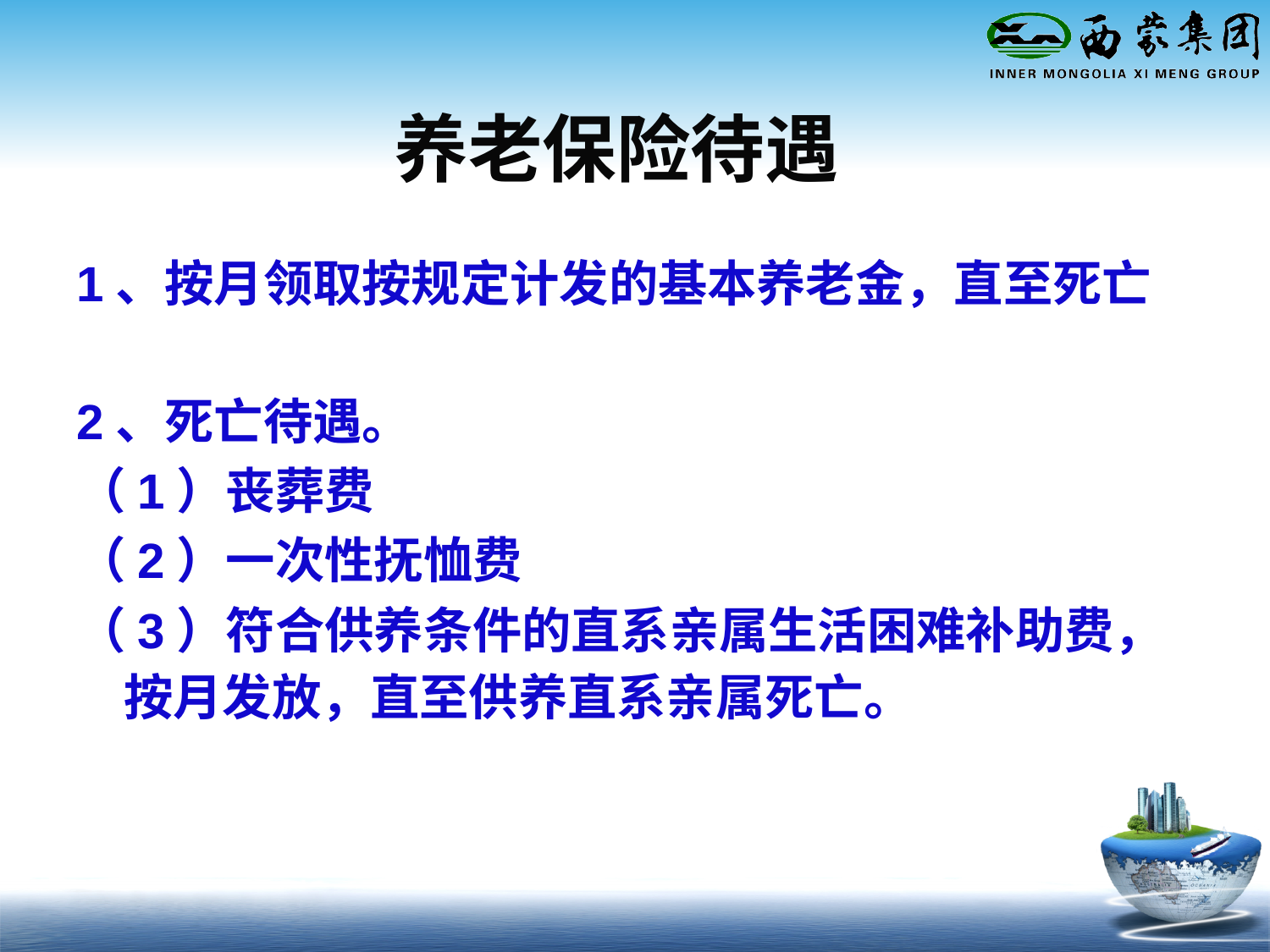

养老保险待遇
1、按月领取按规定计发的基本养老金，直至死亡

2、死亡待遇。
（1）丧葬费
（2）一次性抚恤费
（3）符合供养条件的直系亲属生活困难补助费，按月发放，直至供养直系亲属死亡。